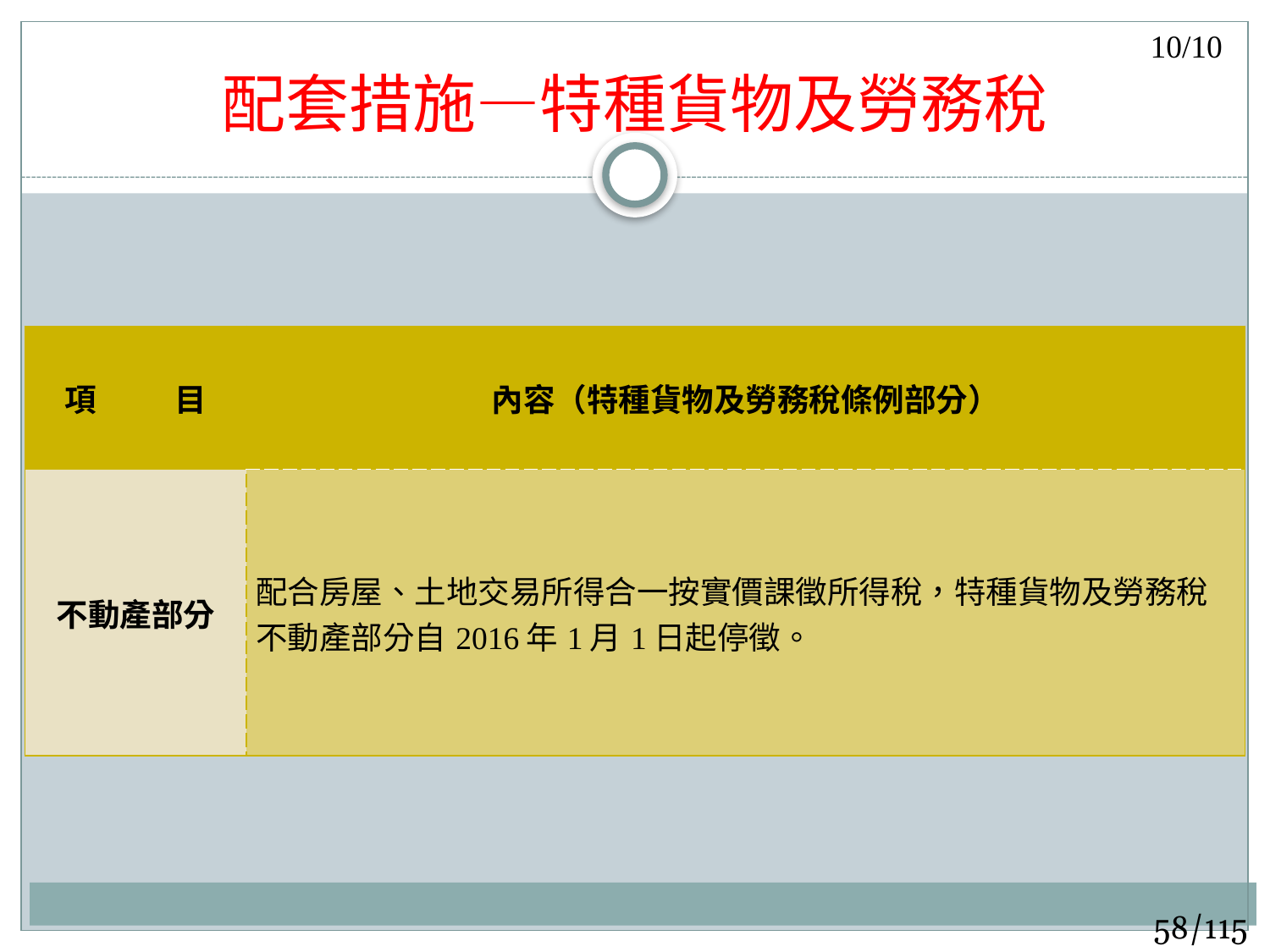

10/10
# 配套措施—特種貨物及勞務稅
| 項 目 | 內容（特種貨物及勞務稅條例部分） |
| --- | --- |
| 不動產部分 | 配合房屋、土地交易所得合一按實價課徵所得稅，特種貨物及勞務稅不動產部分自2016年1月1日起停徵。 |